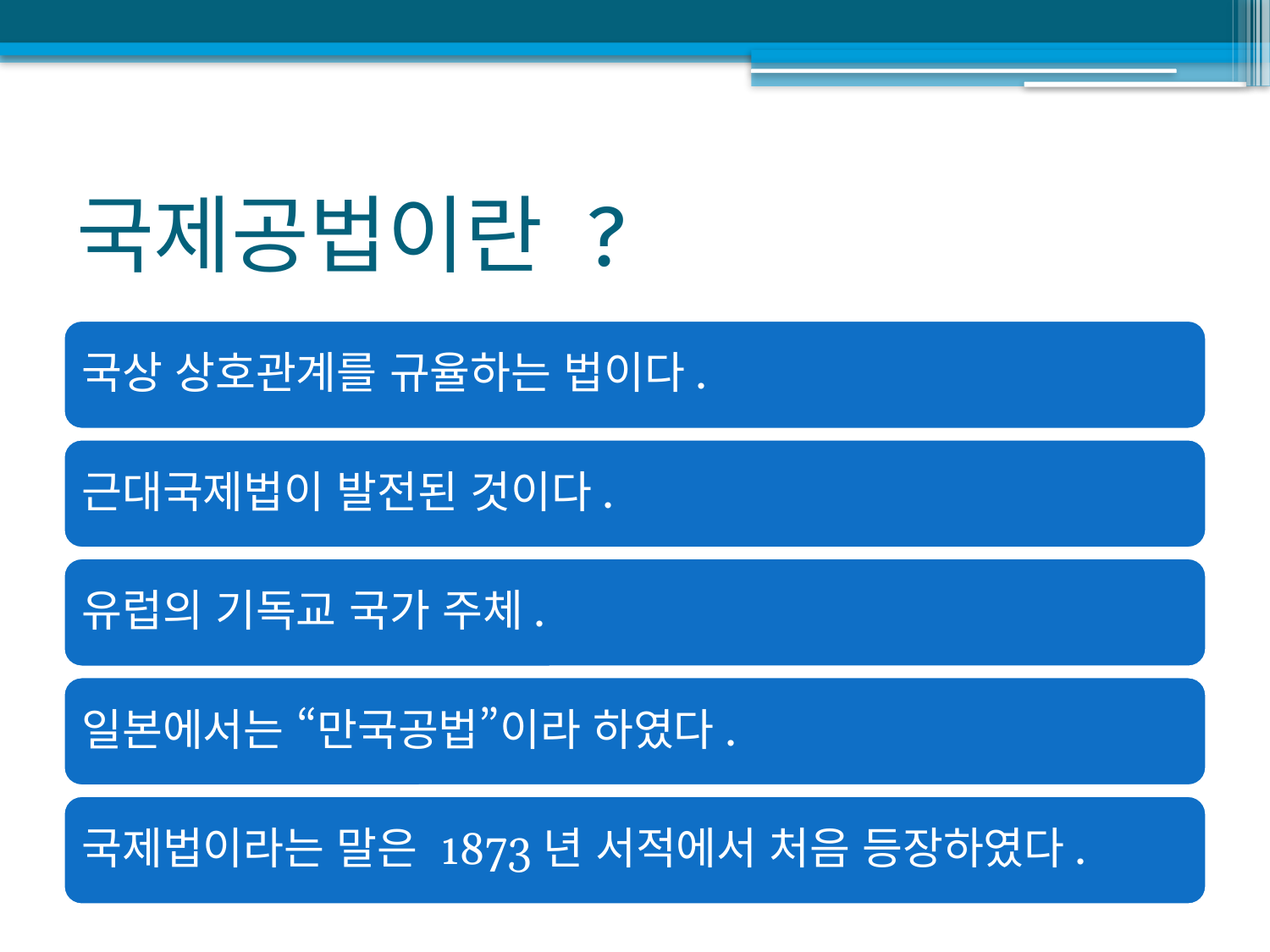

# 국제공법이란 ?
국상 상호관계를 규율하는 법이다.
근대국제법이 발전된 것이다.
유럽의 기독교 국가 주체.
일본에서는 “만국공법”이라 하였다.
국제법이라는 말은 1873년 서적에서 처음 등장하였다.